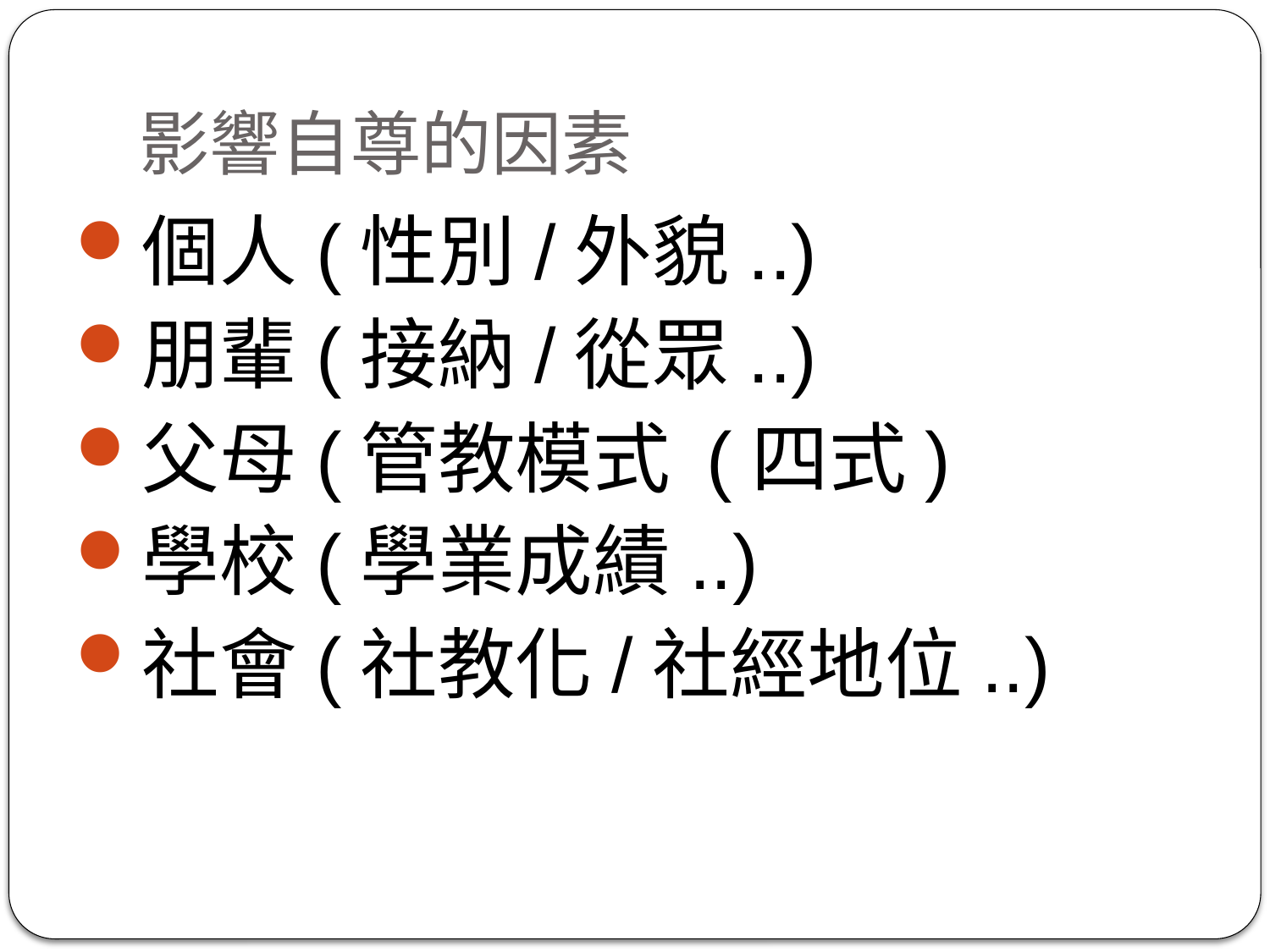

# 影響自尊的因素
個人(性別/外貌..)
朋輩(接納/從眾..)
父母(管教模式 (四式)
學校(學業成績..)
社會(社教化/社經地位..)